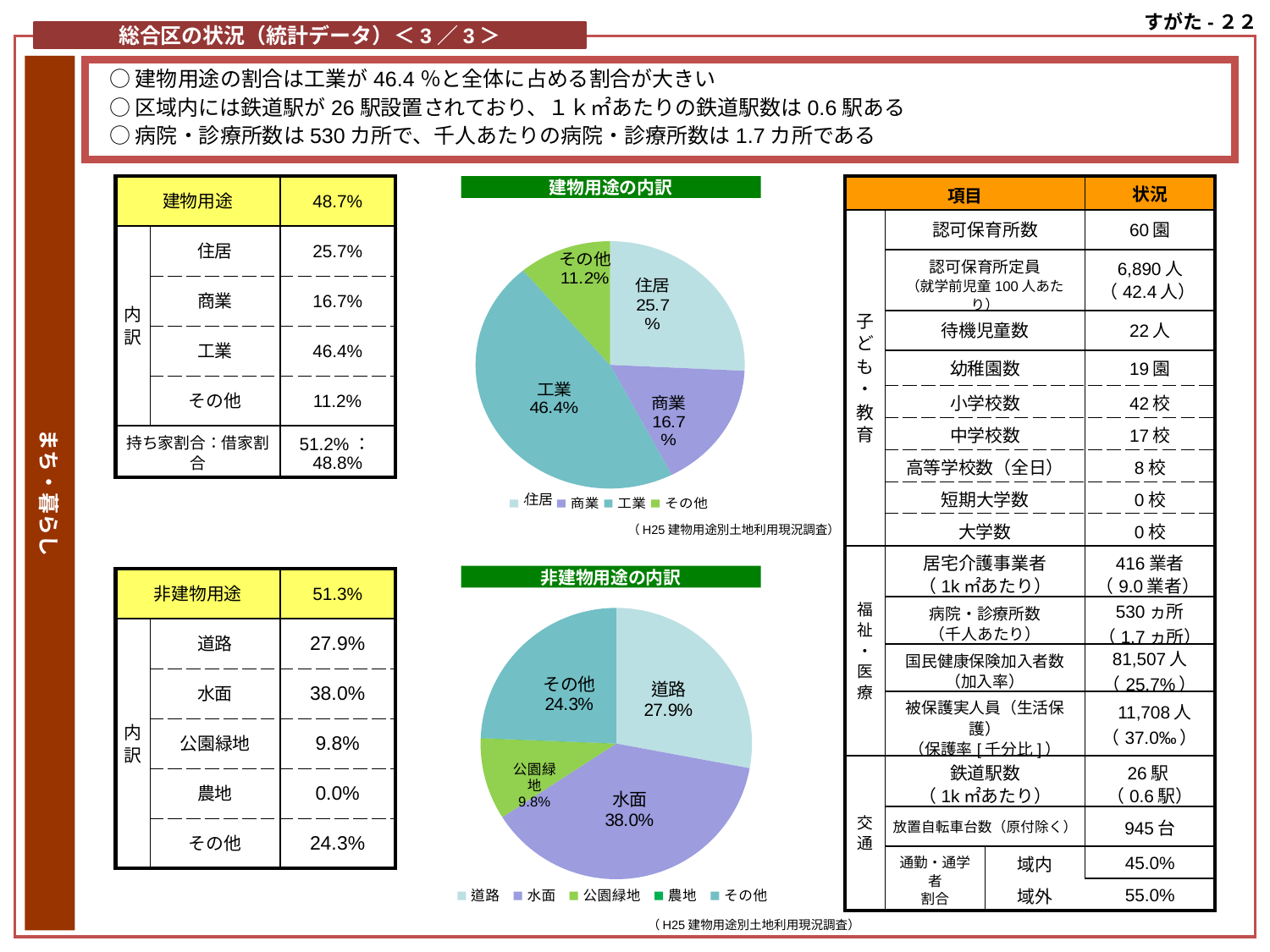

すがた-２２
総合区の状況（統計データ）＜3／3＞

まち・暮らし

○建物用途の割合は工業が46.4％と全体に占める割合が大きい
○区域内には鉄道駅が26駅設置されており、１ｋ㎡あたりの鉄道駅数は0.6駅ある
○病院・診療所数は530カ所で、千人あたりの病院・診療所数は1.7カ所である
| 建物用途 |  | 48.7% |
| --- | --- | --- |
| 内訳 | 住居 | 25.7% |
|  | 商業 | 16.7% |
|  | 工業 | 46.4% |
|  | その他 | 11.2% |
| 持ち家割合：借家割合 |  | 51.2%：48.8% |
建物用途の内訳
| 項目 |  |  | 状況 |
| --- | --- | --- | --- |
| 子ども・教育 | 認可保育所数 |  | 60園 |
|  | 認可保育所定員 （就学前児童100人あたり） |  | 6,890人 （42.4人） |
|  | 待機児童数 |  | 22人 |
|  | 幼稚園数 |  | 19園 |
|  | 小学校数 |  | 42校 |
|  | 中学校数 |  | 17校 |
|  | 高等学校数（全日） |  | 8校 |
|  | 短期大学数 |  | 0校 |
|  | 大学数 |  | 0校 |
| 福祉・医療 | 居宅介護事業者 （1k㎡あたり） |  | 416業者 （9.0業者） |
|  | 病院・診療所数 （千人あたり） |  | 530ヵ所 （1.7ヵ所） |
|  | 国民健康保険加入者数 （加入率） |  | 81,507人 （25.7%） |
|  | 被保護実人員（生活保護） （保護率[千分比]） |  | 11,708人 （37.0‰） |
| 交通 | 鉄道駅数 （1k㎡あたり） |  | 26駅 （0.6駅） |
|  | 放置自転車台数（原付除く） |  | 945台 |
|  | 通勤・通学者 割合 | 域内 | 45.0% |
|  |  | 域外 | 55.0% |

### Chart

| Category | 建物利用率 |
|---|---|
| 住宅 | 0.2577133902657433 |
| 商業 | 0.16665841049961072 |
| 工業 | 0.46385659475906993 |
| その他 | 0.11177160447558597 |
住居

（H25建物用途別土地利用現況調査）
非建物用途の内訳
| 非建物用途 |  | 51.3% |
| --- | --- | --- |
| 内訳 | 道路 | 27.9% |
|  | 水面 | 38.0% |
|  | 公園緑地 | 9.8% |
|  | 農地 | 0.0% |
|  | その他 | 24.3% |

### Chart

| Category | 非建物用途 |
|---|---|
| 道路 | 0.2791596137557917 |
| 水面 | 0.37956648401979914 |
| 公園緑地 | 0.09755460646446525 |
| 農地 | 0.00028724388827349405 |
| その他 | 0.24343205187170125 |
（H25建物用途別土地利用現況調査）